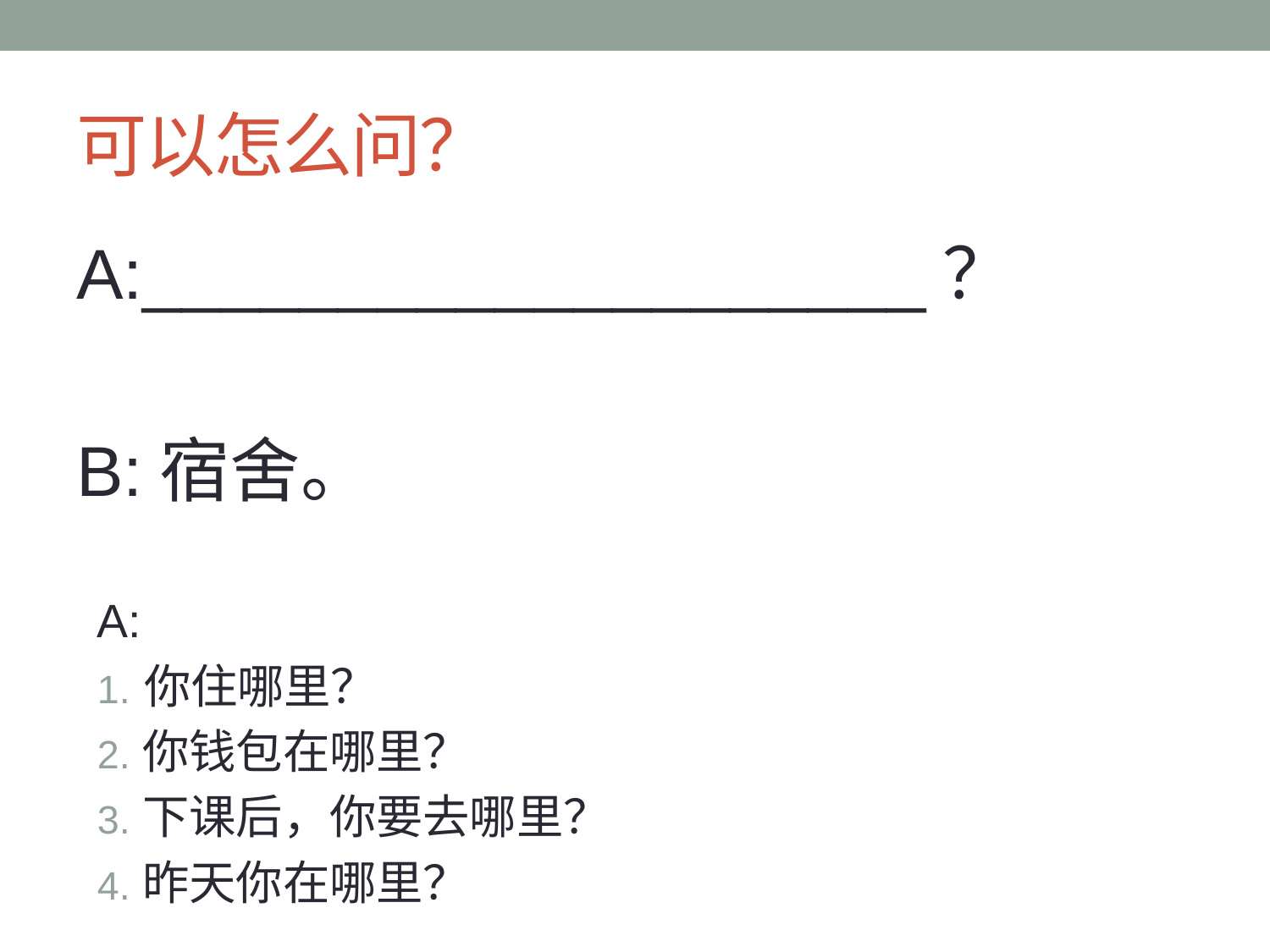

# 可以怎么问？
A:____________________？

B:宿舍。

A:
你住哪里？
你钱包在哪里？
下课后，你要去哪里？
昨天你在哪里？